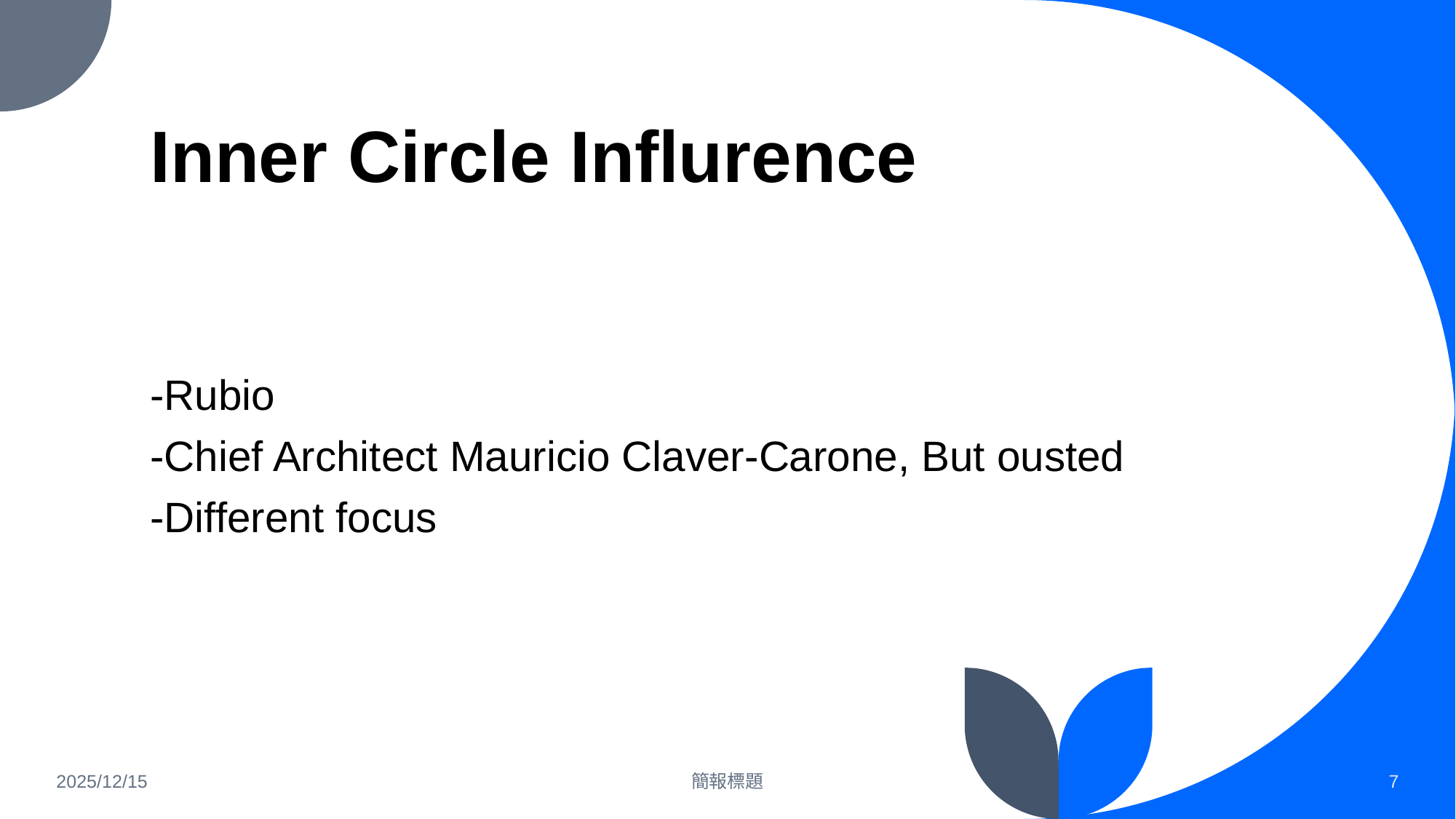

# Inner Circle Influrence

-Rubio
-Chief Architect Mauricio Claver-Carone, But ousted
-Different focus
2025/12/15
簡報標題
7